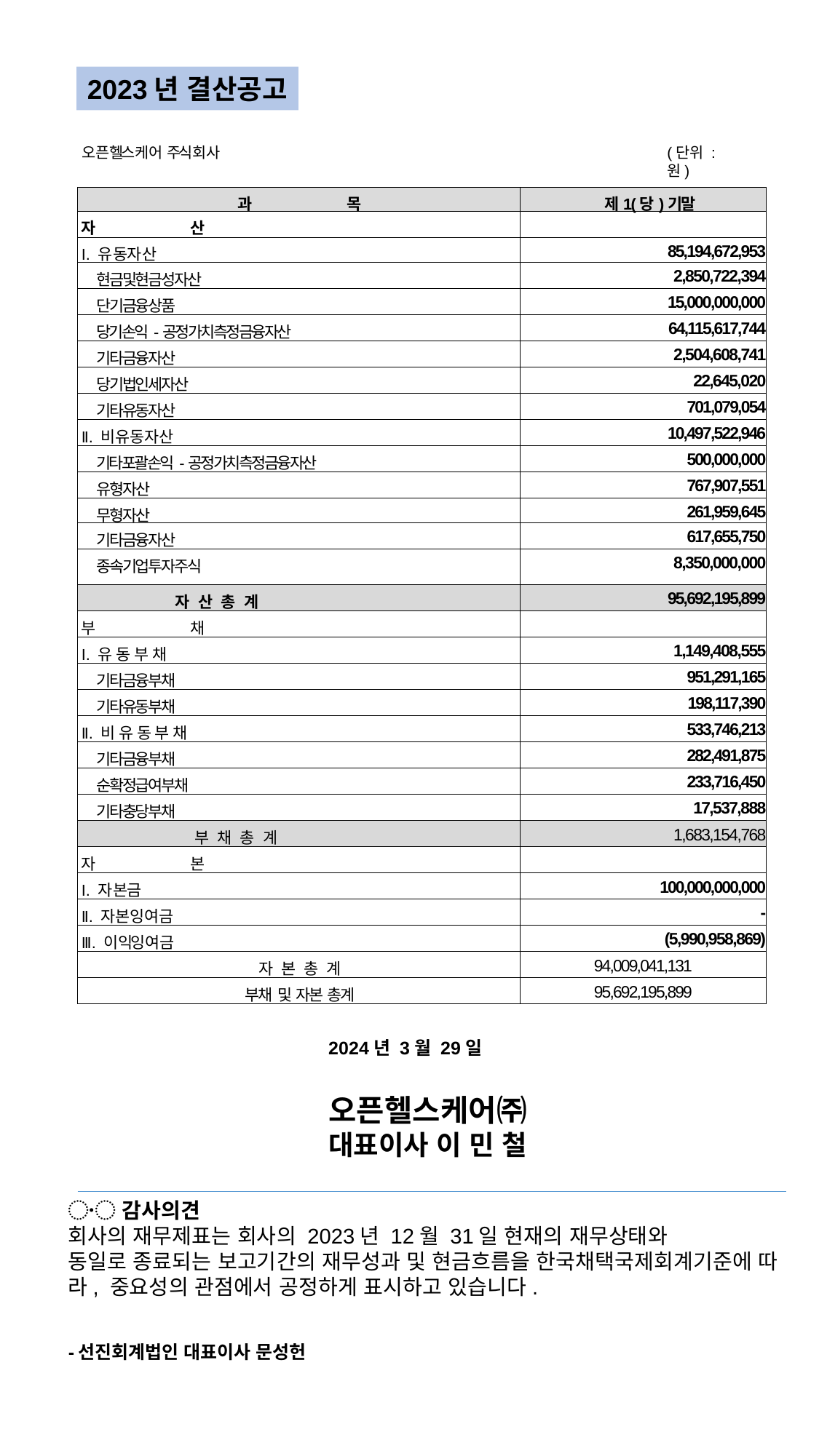

2023년 결산공고
오픈헬스케어 주식회사
(단위 : 원)
| 과 목 | 제1(당)기말 |
| --- | --- |
| 자 산 |  |
| I. 유동자산 | 85,194,672,953 |
| 현금및현금성자산 | 2,850,722,394 |
| 단기금융상품 | 15,000,000,000 |
| 당기손익-공정가치측정금융자산 | 64,115,617,744 |
| 기타금융자산 | 2,504,608,741 |
| 당기법인세자산 | 22,645,020 |
| 기타유동자산 | 701,079,054 |
| II. 비유동자산 | 10,497,522,946 |
| 기타포괄손익-공정가치측정금융자산 | 500,000,000 |
| 유형자산 | 767,907,551 |
| 무형자산 | 261,959,645 |
| 기타금융자산 | 617,655,750 |
| 종속기업투자주식 | 8,350,000,000 |
| 자 산 총 계 | 95,692,195,899 |
| 부 채 |  |
| I. 유 동 부 채 | 1,149,408,555 |
| 기타금융부채 | 951,291,165 |
| 기타유동부채 | 198,117,390 |
| II. 비 유 동 부 채 | 533,746,213 |
| 기타금융부채 | 282,491,875 |
| 순확정급여부채 | 233,716,450 |
| 기타충당부채 | 17,537,888 |
| 부 채 총 계 | 1,683,154,768 |
| 자 본 |  |
| I. 자본금 | 100,000,000,000 |
| II. 자본잉여금 | - |
| III. 이익잉여금 | (5,990,958,869) |
| 자 본 총 계 | 94,009,041,131 |
| 부채 및 자본 총계 | 95,692,195,899 |
2024년 3월 29일

오픈헬스케어㈜
대표이사 이 민 철
〮 감사의견
회사의 재무제표는 회사의 2023년 12월 31일 현재의 재무상태와
동일로 종료되는 보고기간의 재무성과 및 현금흐름을 한국채택국제회계기준에 따라, 중요성의 관점에서 공정하게 표시하고 있습니다.

-선진회계법인 대표이사 문성헌